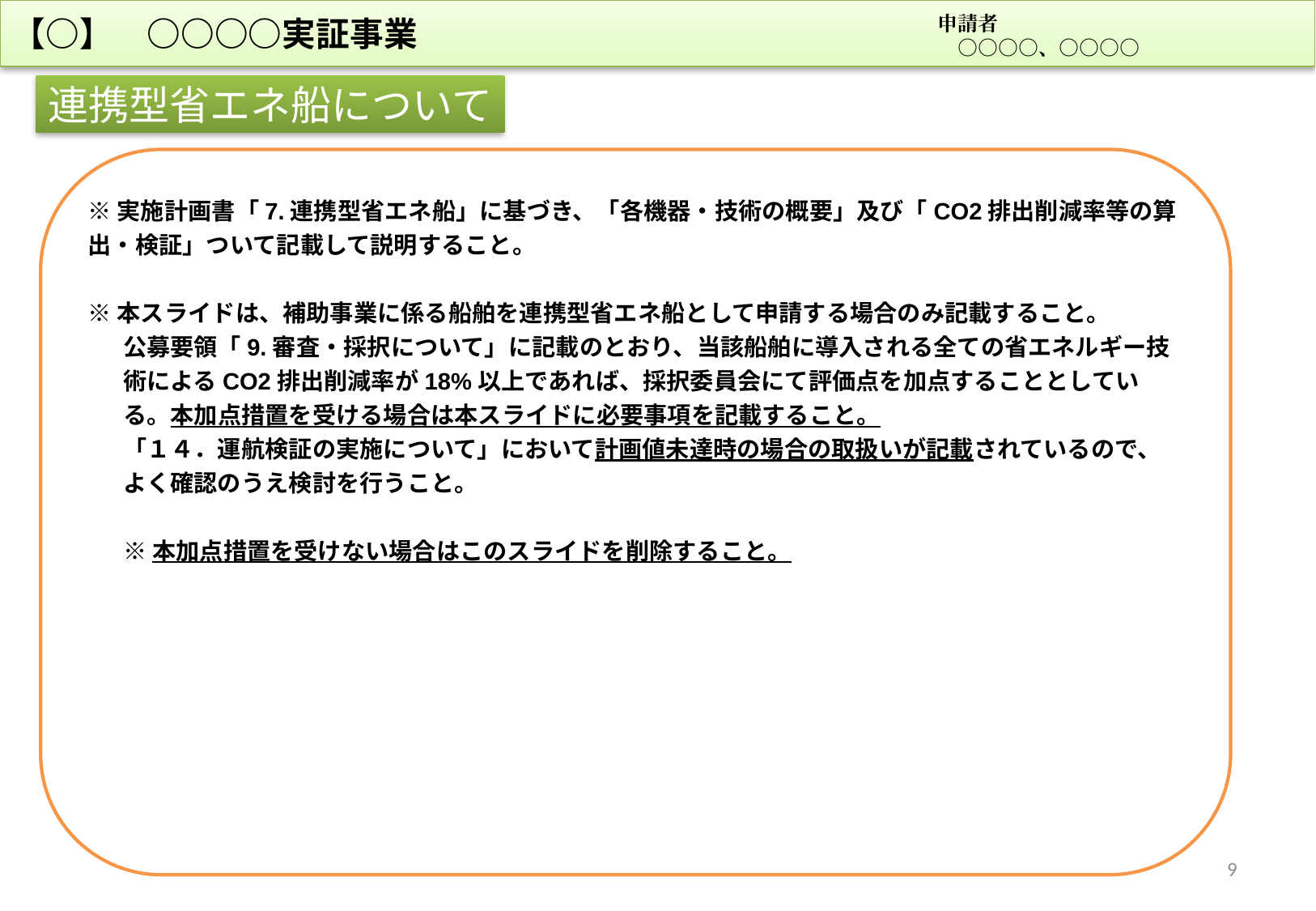

【○】　○○○○実証事業
申請者
　○○○○、○○○○
連携型省エネ船について
※実施計画書「7.連携型省エネ船」に基づき、「各機器・技術の概要」及び「CO2排出削減率等の算出・検証」ついて記載して説明すること。

※本スライドは、補助事業に係る船舶を連携型省エネ船として申請する場合のみ記載すること。
公募要領「9.審査・採択について」に記載のとおり、当該船舶に導入される全ての省エネルギー技術によるCO2排出削減率が18%以上であれば、採択委員会にて評価点を加点することとしている。本加点措置を受ける場合は本スライドに必要事項を記載すること。
「１４．運航検証の実施について」において計画値未達時の場合の取扱いが記載されているので、よく確認のうえ検討を行うこと。

※本加点措置を受けない場合はこのスライドを削除すること。
9